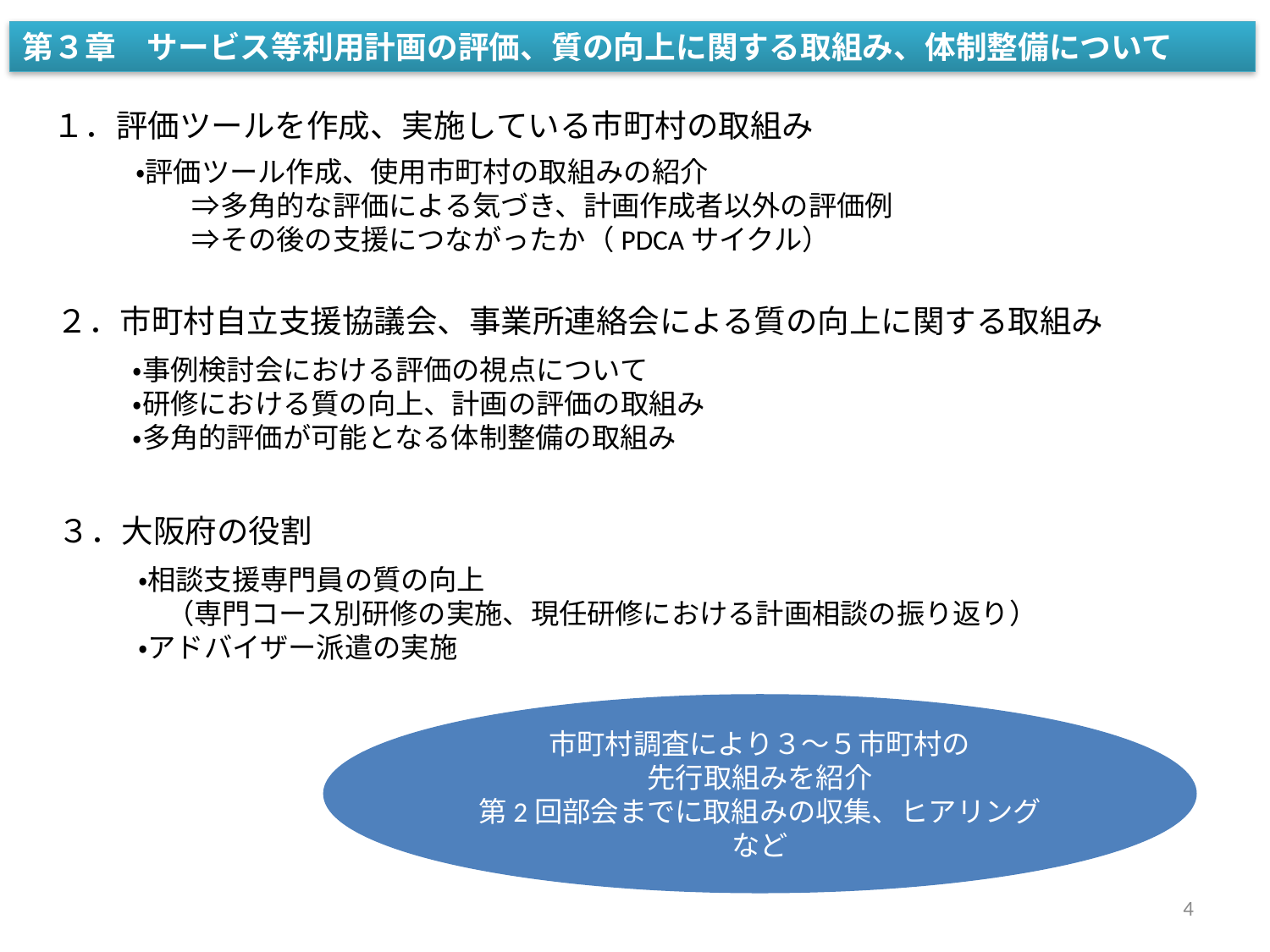

第３章　サービス等利用計画の評価、質の向上に関する取組み、体制整備について
１．評価ツールを作成、実施している市町村の取組み
・評価ツール作成、使用市町村の取組みの紹介
　　⇒多角的な評価による気づき、計画作成者以外の評価例
　　⇒その後の支援につながったか（PDCAサイクル）
２．市町村自立支援協議会、事業所連絡会による質の向上に関する取組み
・事例検討会における評価の視点について
・研修における質の向上、計画の評価の取組み
・多角的評価が可能となる体制整備の取組み
３．大阪府の役割
・相談支援専門員の質の向上
　（専門コース別研修の実施、現任研修における計画相談の振り返り）
・アドバイザー派遣の実施
市町村調査により３～５市町村の
先行取組みを紹介
第2回部会までに取組みの収集、ヒアリングなど
4